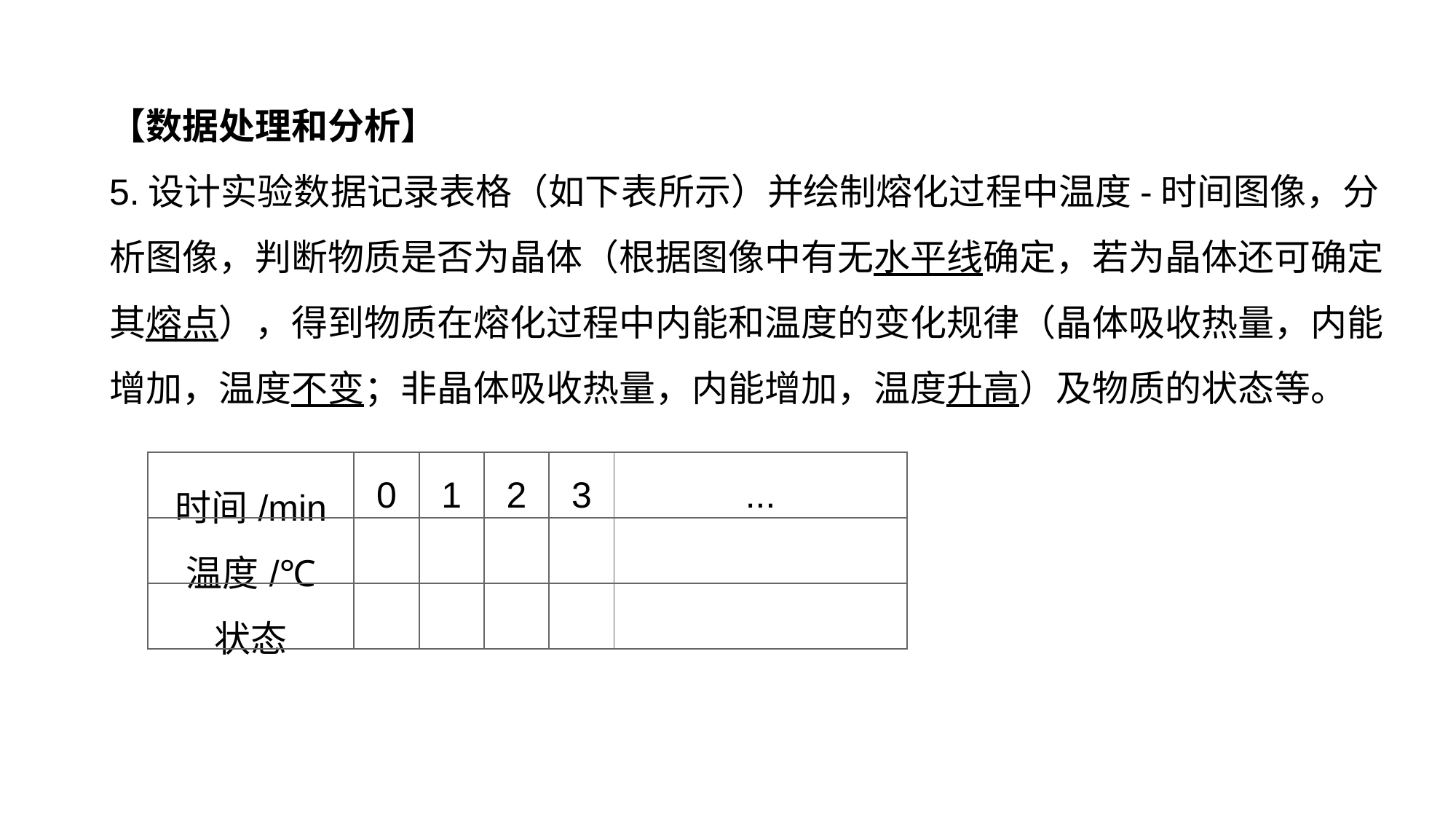

【数据处理和分析】
5.设计实验数据记录表格（如下表所示）并绘制熔化过程中温度-时间图像，分析图像，判断物质是否为晶体（根据图像中有无水平线确定，若为晶体还可确定其熔点），得到物质在熔化过程中内能和温度的变化规律（晶体吸收热量，内能增加，温度不变；非晶体吸收热量，内能增加，温度升高）及物质的状态等。
实验突破 素养提升
| 时间/min | 0 | 1 | 2 | 3 | ... |
| --- | --- | --- | --- | --- | --- |
| 温度/℃ |  |  |  |  |  |
| 状态 |  |  |  |  |  |